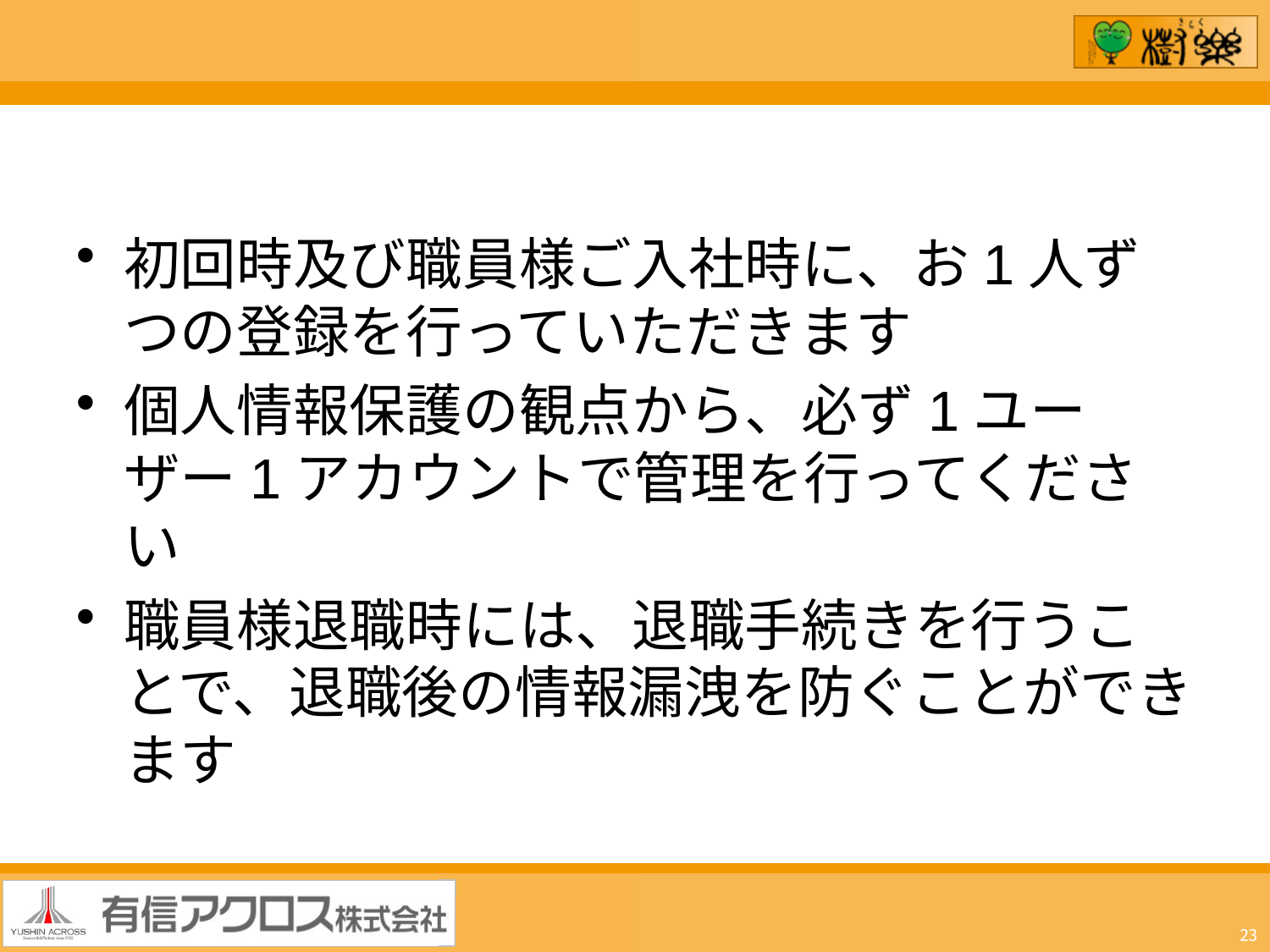

初回時及び職員様ご入社時に、お1人ずつの登録を行っていただきます
個人情報保護の観点から、必ず1ユーザー1アカウントで管理を行ってください
職員様退職時には、退職手続きを行うことで、退職後の情報漏洩を防ぐことができます
23